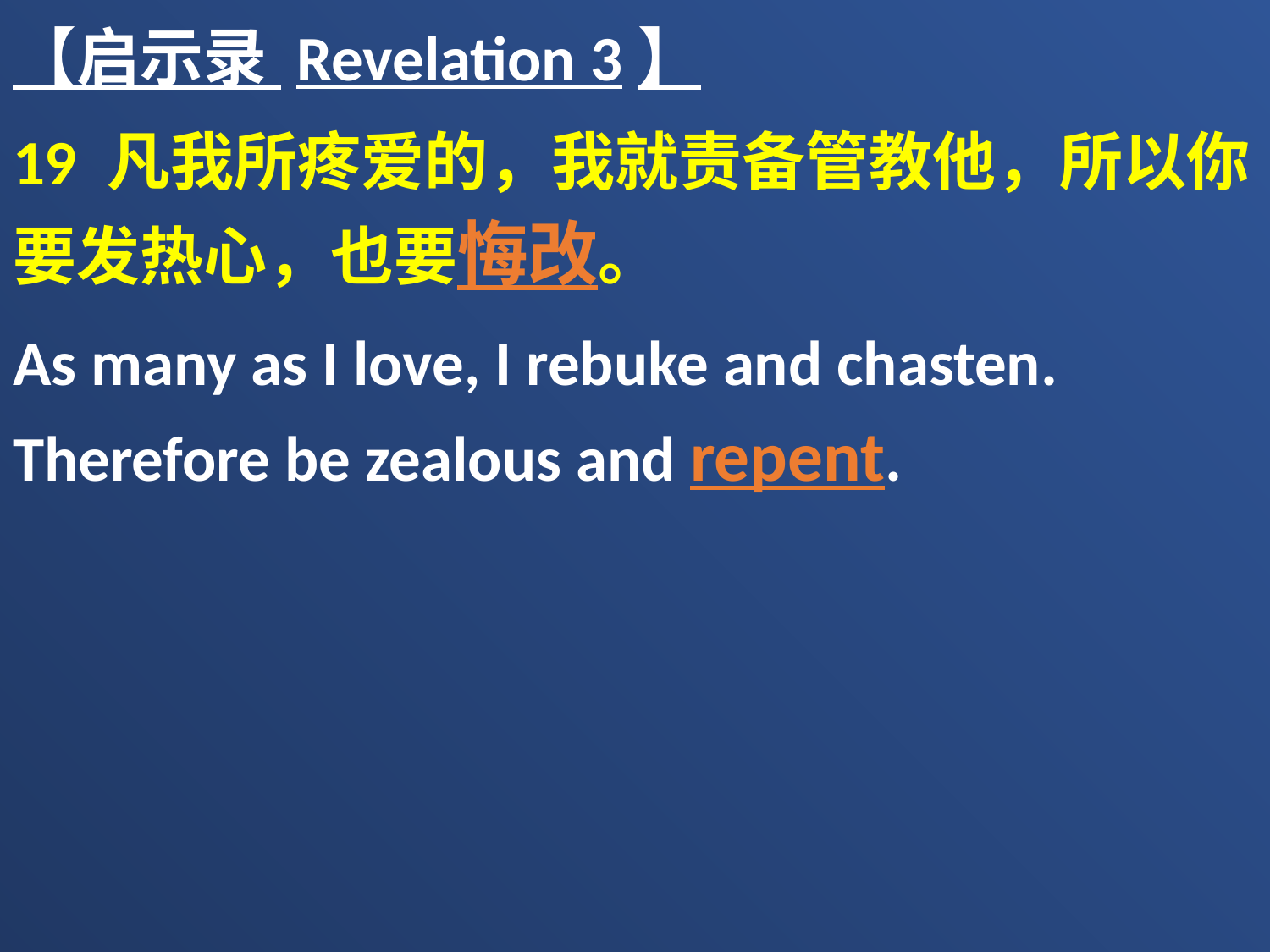

【启示录 Revelation 3】
19 凡我所疼爱的，我就责备管教他，所以你要发热心，也要悔改。
As many as I love, I rebuke and chasten. Therefore be zealous and repent.